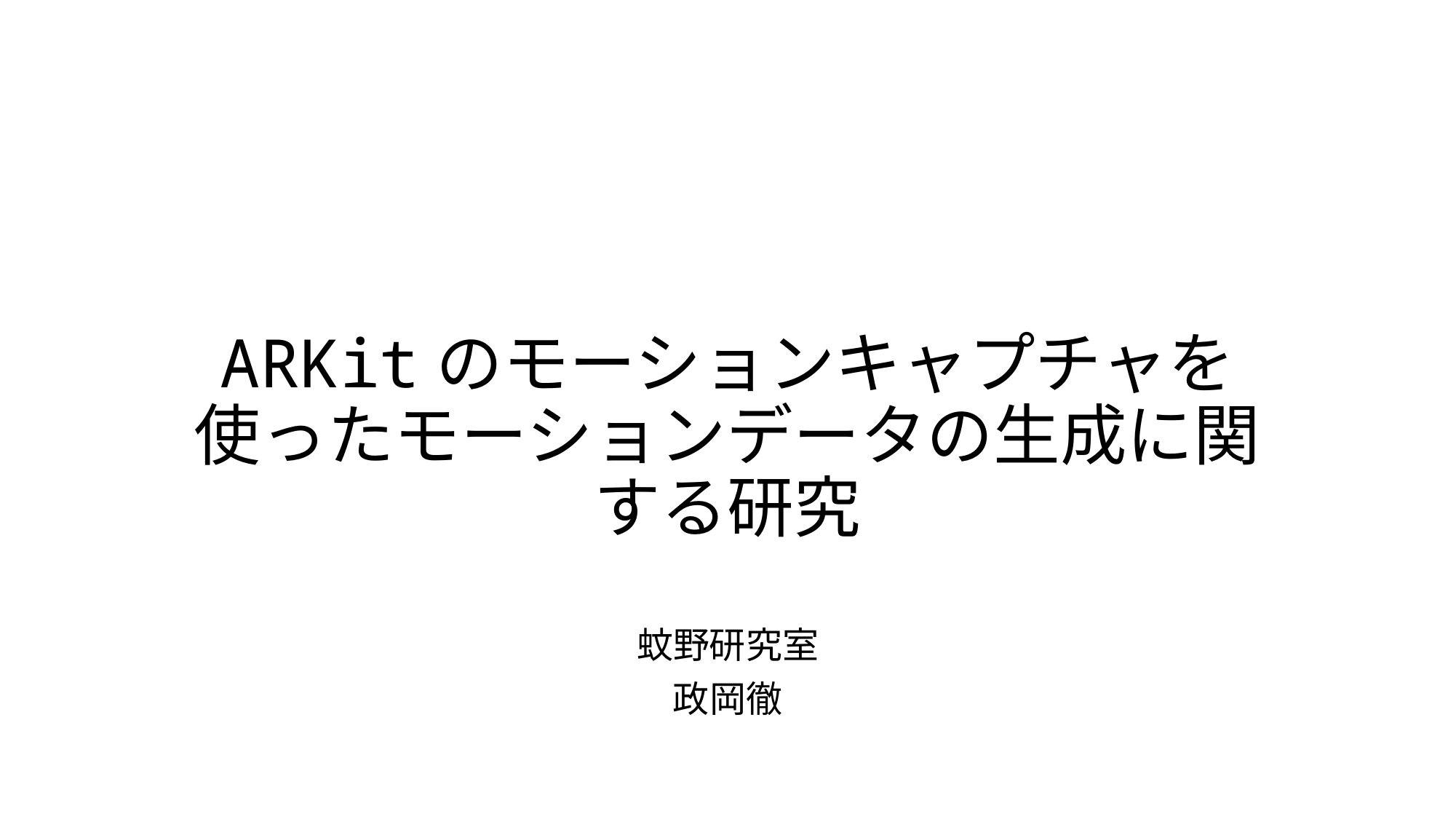

# ARKitのモーションキャプチャを使ったモーションデータの生成に関する研究
蚊野研究室
政岡徹